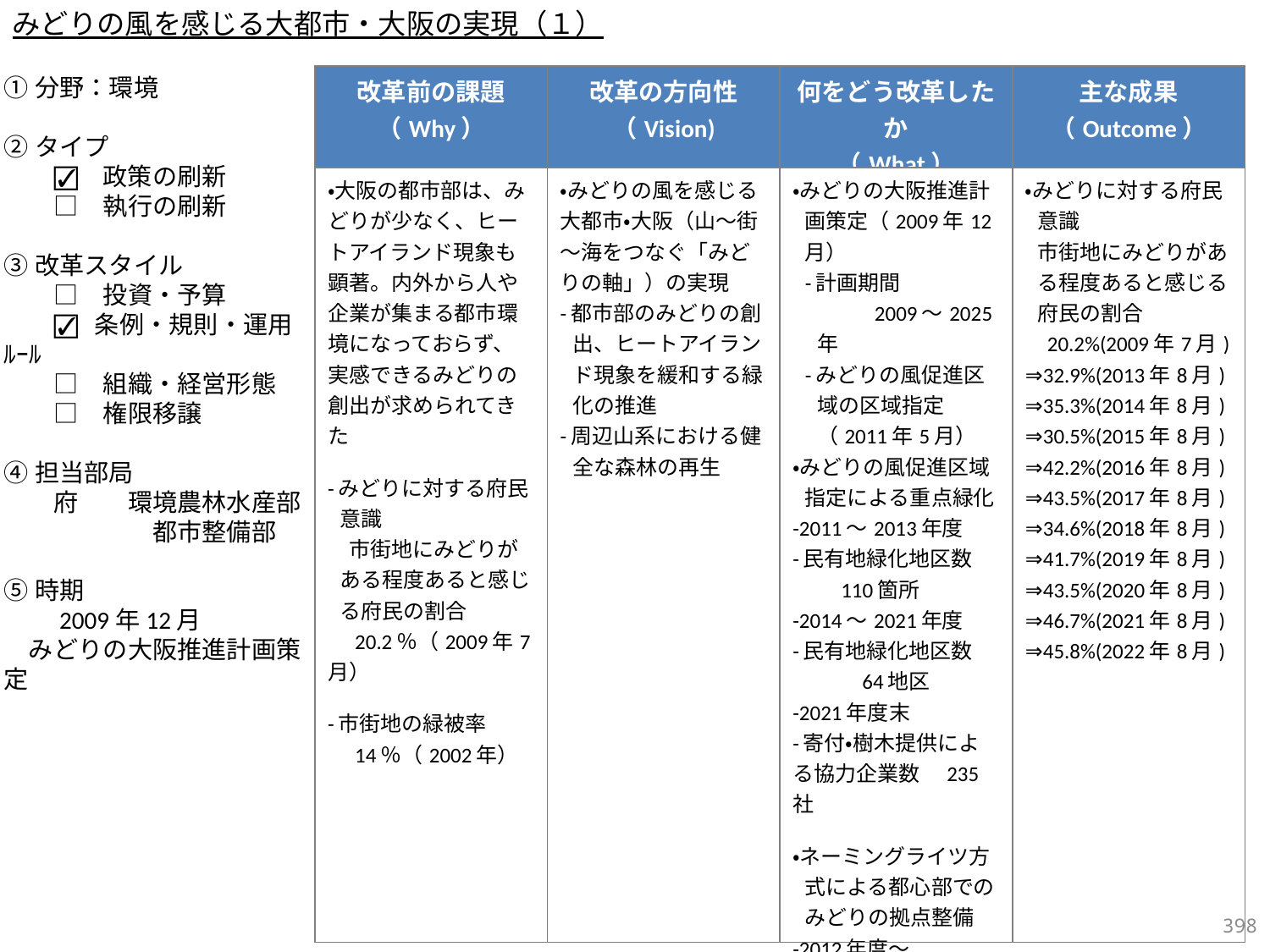

みどりの風を感じる大都市・大阪の実現（１）
①分野：環境

②タイプ
　　☑　政策の刷新
　　□　執行の刷新

③改革スタイル
　　□　投資・予算
　　☑   条例・規則・運用ﾙｰﾙ
　　□　組織・経営形態
　　□　権限移譲

④担当部局
　　府　　環境農林水産部
　　　　　　都市整備部

⑤時期
　　2009年12月
　みどりの大阪推進計画策定
| 改革前の課題 （Why） | 改革の方向性 （Vision) | 何をどう改革したか （What） | 主な成果 （Outcome） |
| --- | --- | --- | --- |
| ・大阪の都市部は、みどりが少なく、ヒートアイランド現象も顕著。内外から人や企業が集まる都市環境になっておらず、実感できるみどりの創出が求められてきた -みどりに対する府民意識 　市街地にみどりがある程度あると感じる府民の割合 　20.2％（2009年7月） -市街地の緑被率 　14％（2002年） | ・みどりの風を感じる大都市・大阪（山～街～海をつなぐ「みどりの軸」）の実現 -都市部のみどりの創出、ヒートアイランド現象を緩和する緑化の推進 -周辺山系における健全な森林の再生 | ・みどりの大阪推進計画策定（2009年12月） -計画期間 　　　2009～2025年 -みどりの風促進区域の区域指定（2011年5月） ・みどりの風促進区域指定による重点緑化 -2011～2013年度 -民有地緑化地区数 　　110箇所 -2014～2021年度 -民有地緑化地区数 　　　64地区 -2021年度末 -寄付・樹木提供による協力企業数　235社 ・ネーミングライツ方式による都心部でのみどりの拠点整備 -2012年度～ -ｳｪﾙｶﾑｶﾞｰﾃﾞﾝ新大阪 　（2012年7月） -シンボルグリーン東梅田(2015年度) | ・みどりに対する府民意識 市街地にみどりがある程度あると感じる府民の割合 20.2%(2009年7月) ⇒32.9%(2013年8月) ⇒35.3%(2014年8月) ⇒30.5%(2015年8月) ⇒42.2%(2016年8月) ⇒43.5%(2017年8月) ⇒34.6%(2018年8月) ⇒41.7%(2019年8月) ⇒43.5%(2020年8月) ⇒46.7%(2021年8月) ⇒45.8%(2022年8月) |
398